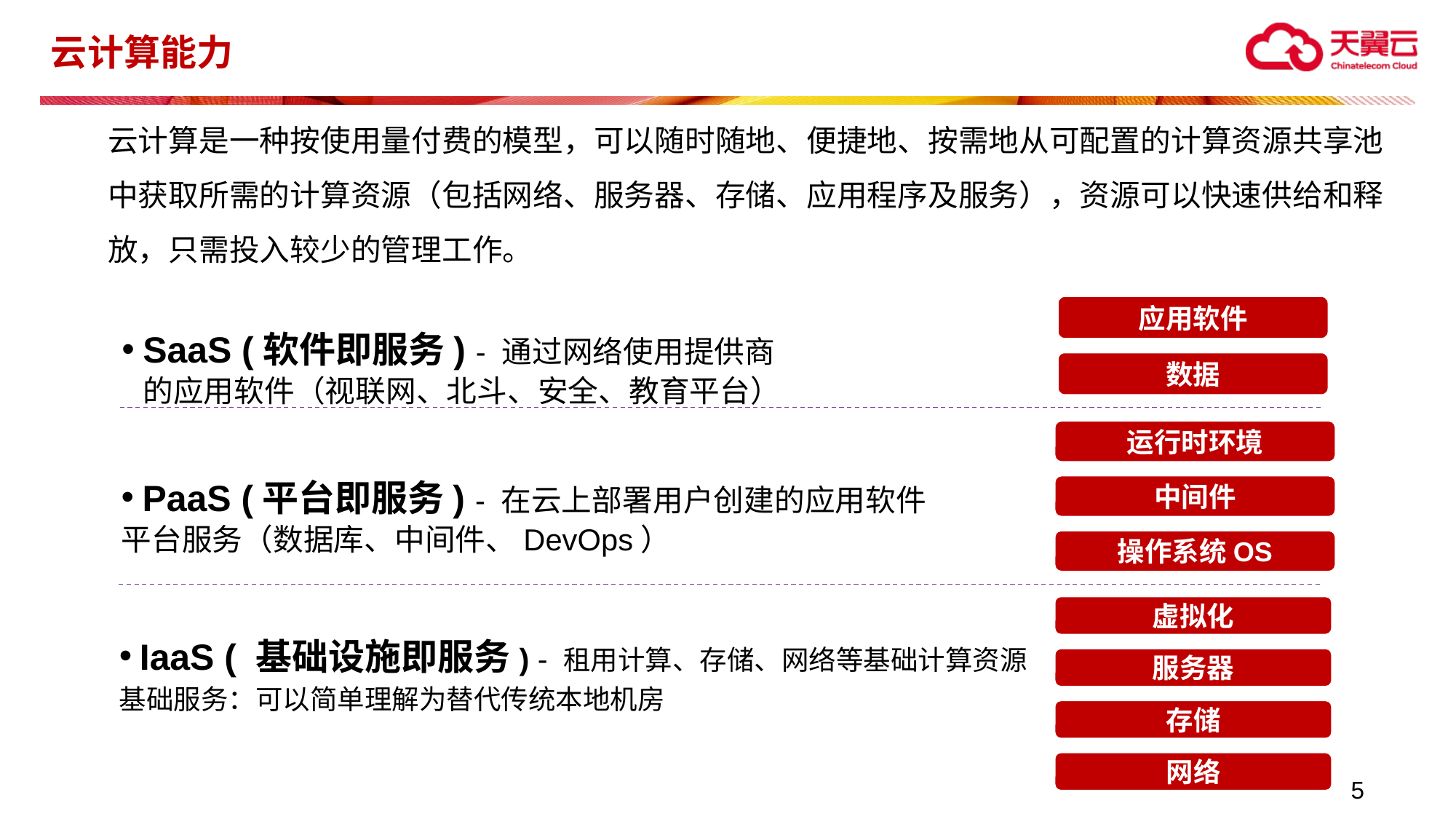

# 云计算能力
云计算是一种按使用量付费的模型，可以随时随地、便捷地、按需地从可配置的计算资源共享池中获取所需的计算资源（包括网络、服务器、存储、应用程序及服务），资源可以快速供给和释放，只需投入较少的管理工作。
应用软件
SaaS (软件即服务) - 通过网络使用提供商的应用软件（视联网、北斗、安全、教育平台）
数据
运行时环境
中间件
PaaS (平台即服务) - 在云上部署用户创建的应用软件
平台服务（数据库、中间件、DevOps）

操作系统OS
虚拟化
IaaS ( 基础设施即服务) - 租用计算、存储、网络等基础计算资源
基础服务：可以简单理解为替代传统本地机房
服务器
存储
网络
云计算 - 让用户像使用水和电一样便捷地使用计算资源